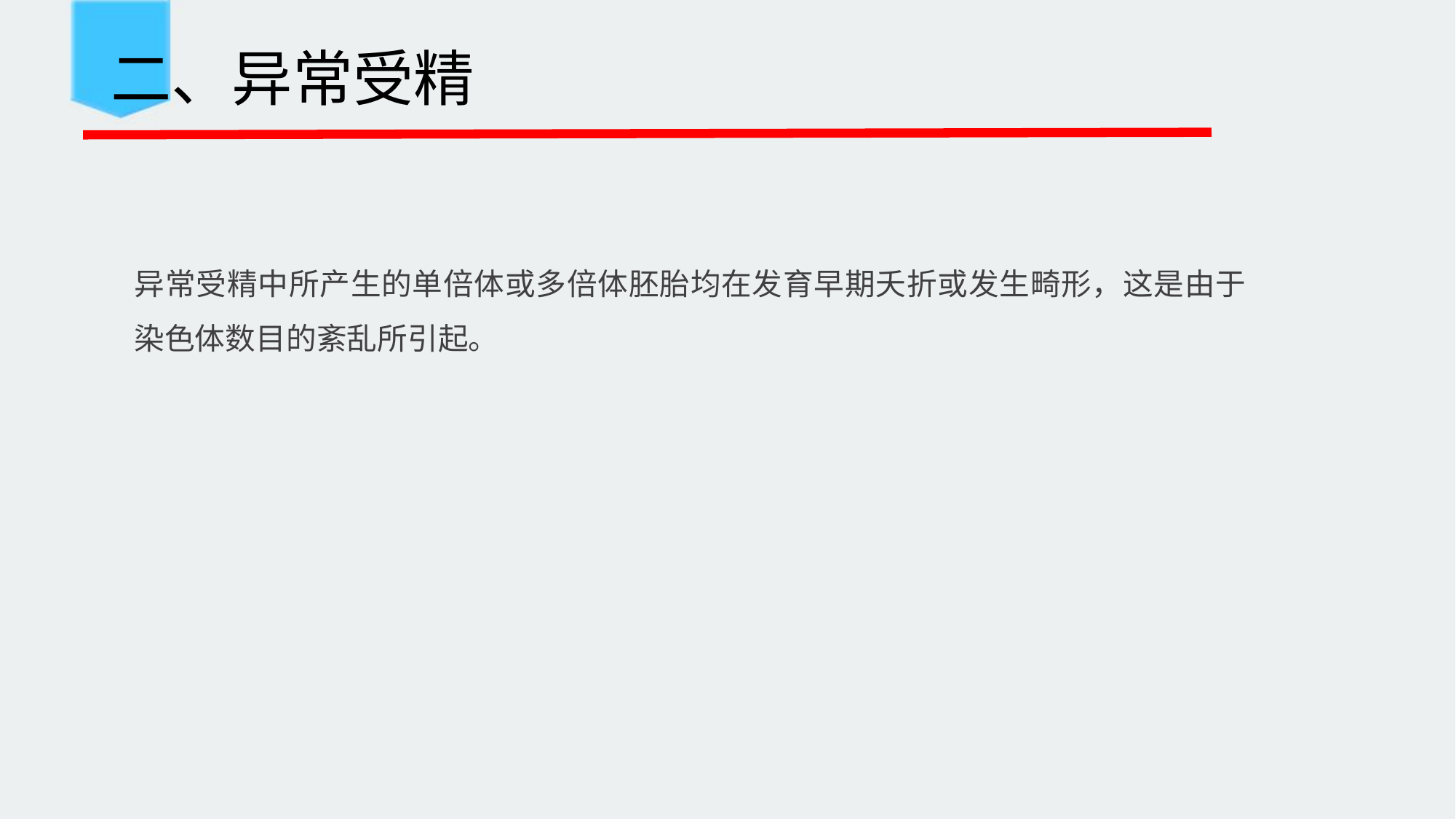

二、异常受精
# 异常受精中所产生的单倍体或多倍体胚胎均在发育早期夭折或发生畸形，这是由于染色体数目的紊乱所引起。